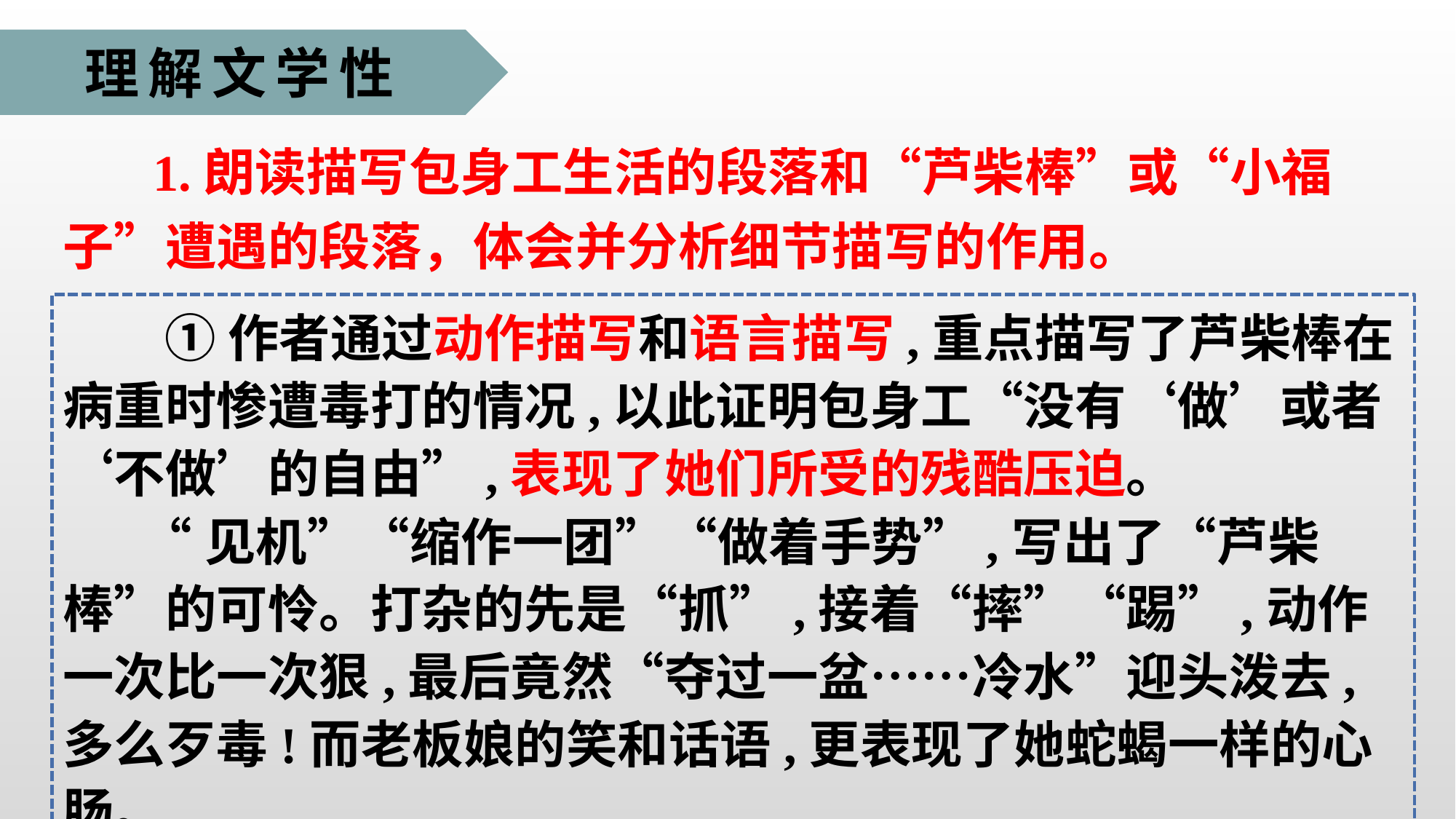

理解文学性
       1.朗读描写包身工生活的段落和“芦柴棒”或“小福子”遭遇的段落，体会并分析细节描写的作用。
      ①作者通过动作描写和语言描写,重点描写了芦柴棒在病重时惨遭毒打的情况,以此证明包身工“没有‘做’或者‘不做’的自由”,表现了她们所受的残酷压迫。
    “见机”“缩作一团”“做着手势”,写出了“芦柴棒”的可怜。打杂的先是“抓”,接着“摔”“踢”,动作一次比一次狠,最后竟然“夺过一盆……冷水”迎头泼去,多么歹毒!而老板娘的笑和话语,更表现了她蛇蝎一样的心肠。